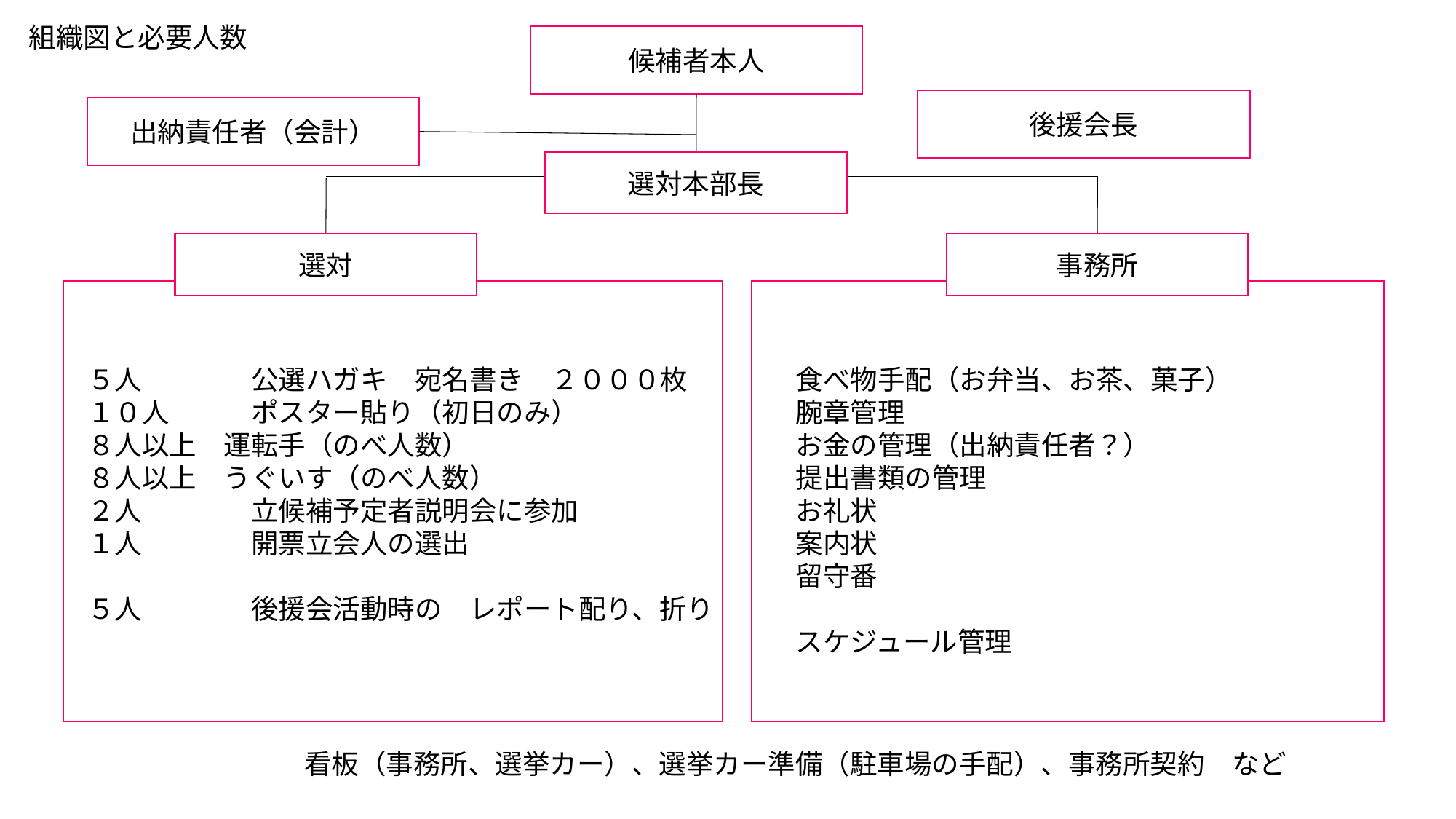

組織図と必要人数
候補者本人
後援会長
出納責任者（会計）
選対本部長
選対
事務所

５人　　　　公選ハガキ　宛名書き　２０００枚
１０人　　　ポスター貼り（初日のみ）
８人以上　運転手（のべ人数）
８人以上　うぐいす（のべ人数）
２人　　　　立候補予定者説明会に参加
１人　　　　開票立会人の選出

５人　　　　後援会活動時の　レポート配り、折り
食べ物手配（お弁当、お茶、菓子）
腕章管理
お金の管理（出納責任者？）
提出書類の管理
お礼状
案内状
留守番

スケジュール管理

看板（事務所、選挙カー）、選挙カー準備（駐車場の手配）、事務所契約　など